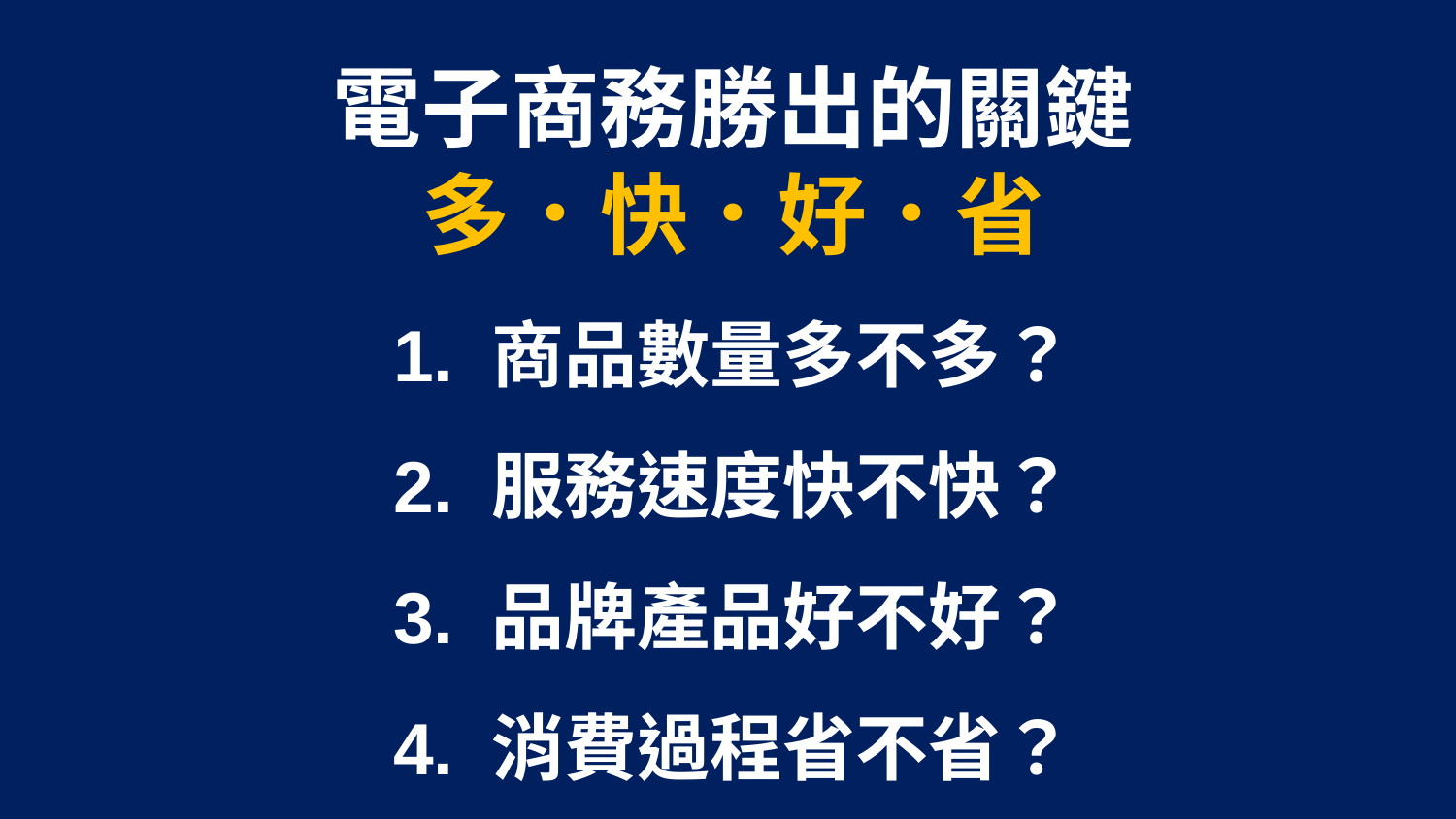

電子商務勝出的關鍵
多．快．好．省
1. 商品數量多不多？
2. 服務速度快不快？
3. 品牌產品好不好？
4. 消費過程省不省？